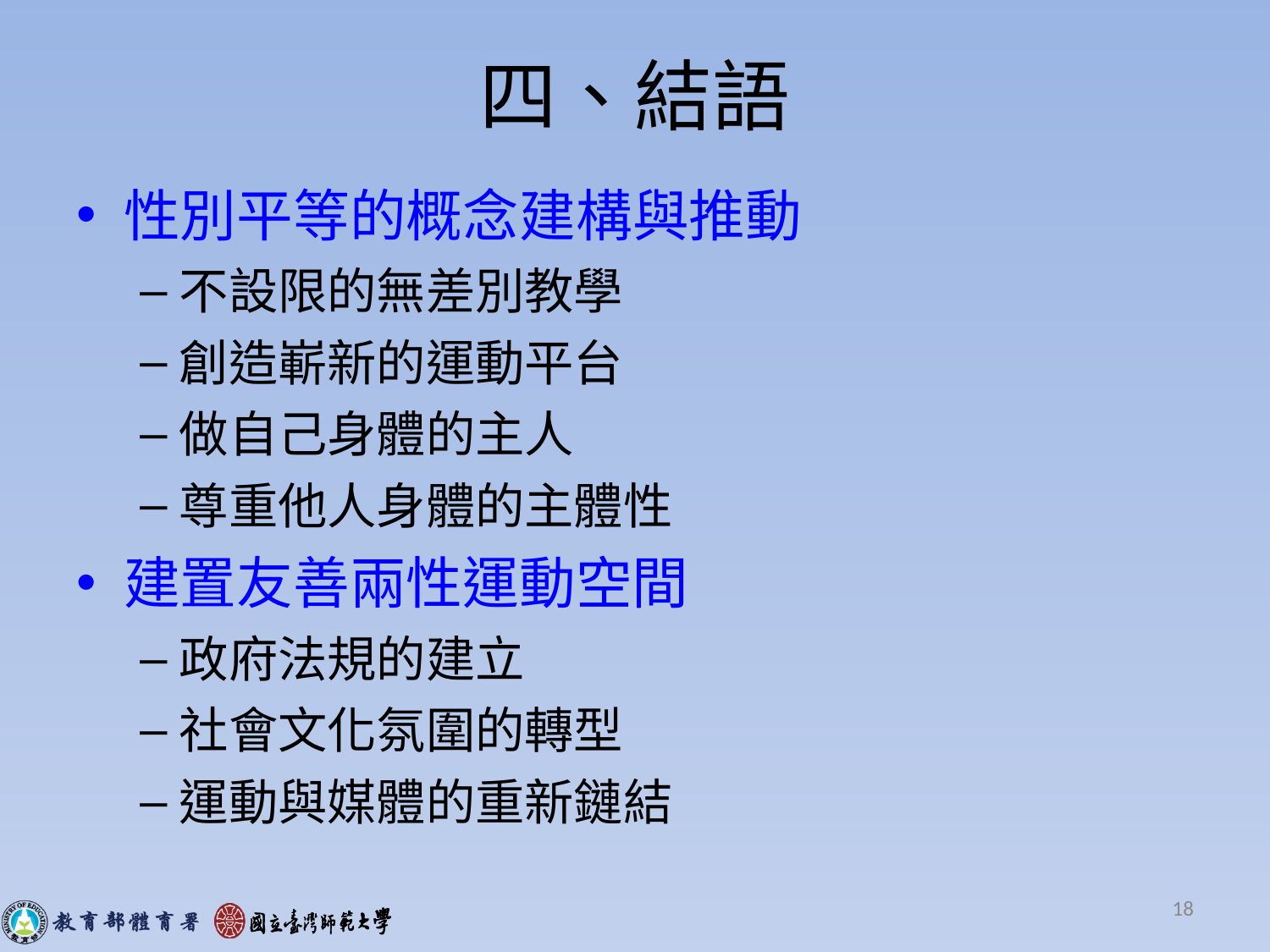

# 四、結語
性別平等的概念建構與推動
不設限的無差別教學
創造嶄新的運動平台
做自己身體的主人
尊重他人身體的主體性
建置友善兩性運動空間
政府法規的建立
社會文化氛圍的轉型
運動與媒體的重新鏈結
18